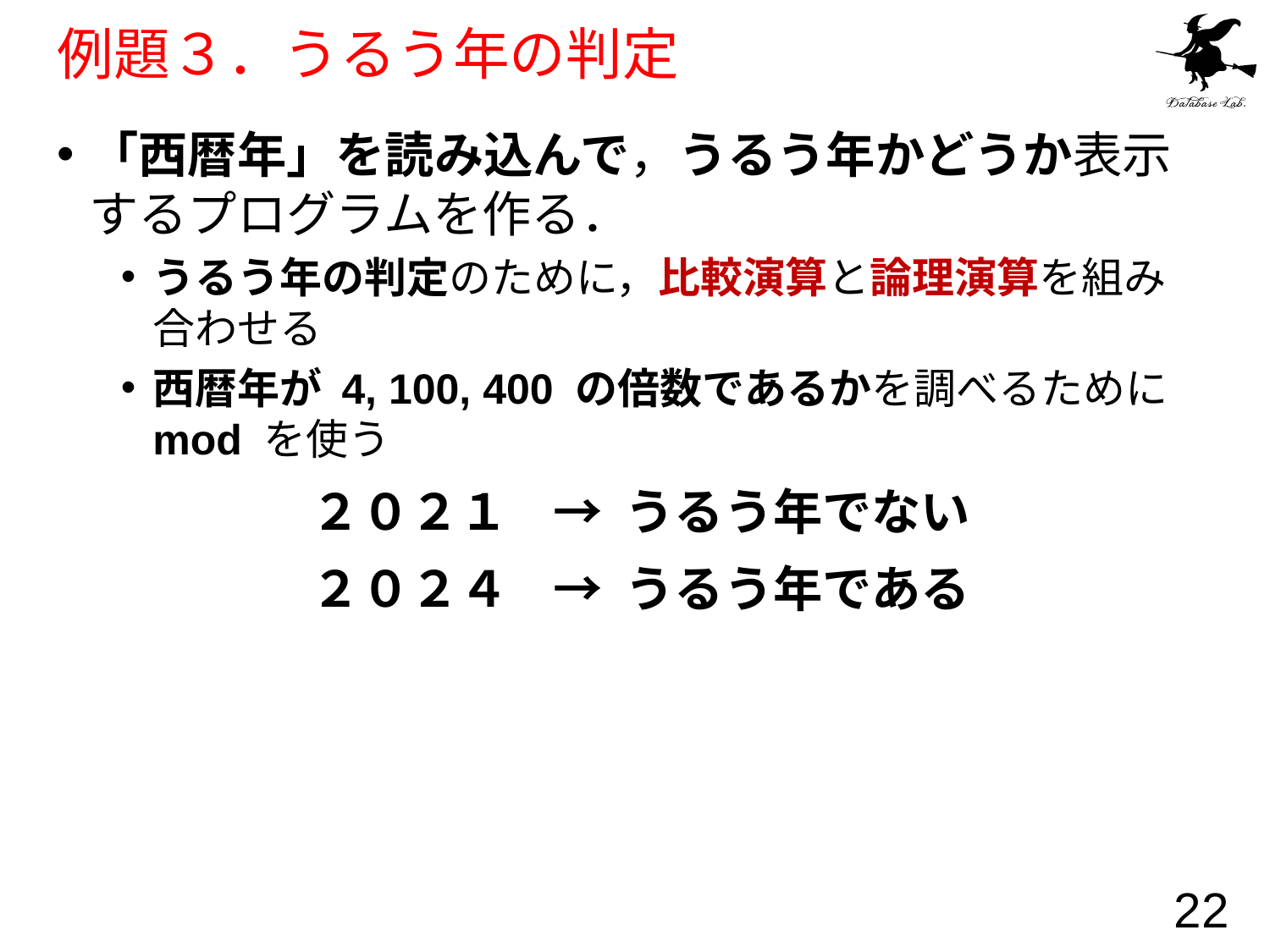

# 例題３．うるう年の判定
「西暦年」を読み込んで，うるう年かどうか表示するプログラムを作る．
うるう年の判定のために，比較演算と論理演算を組み合わせる
西暦年が 4, 100, 400 の倍数であるかを調べるために mod を使う
		２０２１    →  うるう年でない
		２０２４    →  うるう年である

22